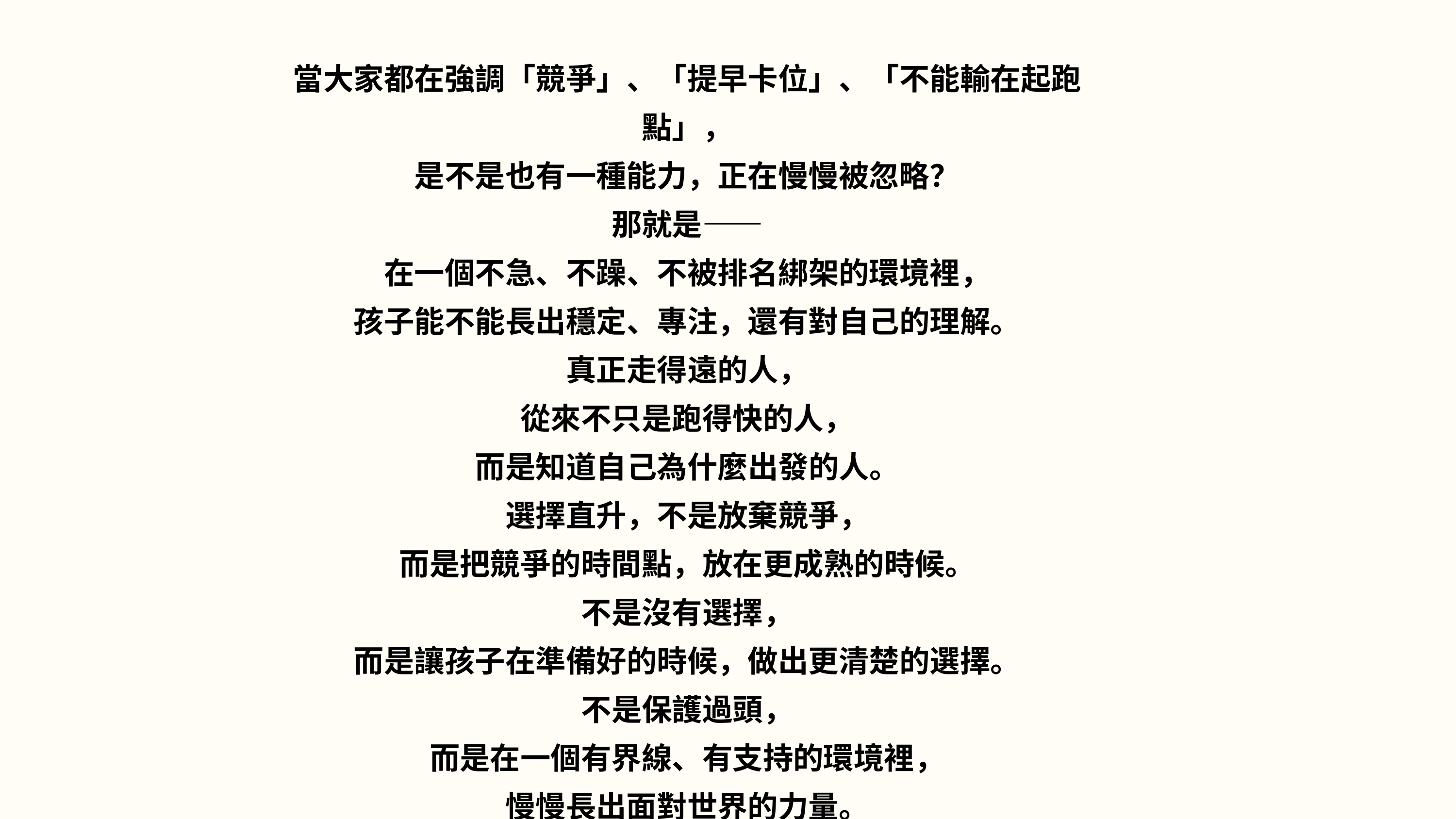

當大家都在強調「競爭」、「提早卡位」、「不能輸在起跑點」，
是不是也有一種能力，正在慢慢被忽略？
那就是——
在一個不急、不躁、不被排名綁架的環境裡，
孩子能不能長出穩定、專注，還有對自己的理解。
真正走得遠的人，
從來不只是跑得快的人，
而是知道自己為什麼出發的人。
選擇直升，不是放棄競爭，
而是把競爭的時間點，放在更成熟的時候。
不是沒有選擇，
而是讓孩子在準備好的時候，做出更清楚的選擇。
不是保護過頭，
而是在一個有界線、有支持的環境裡，
慢慢長出面對世界的力量。